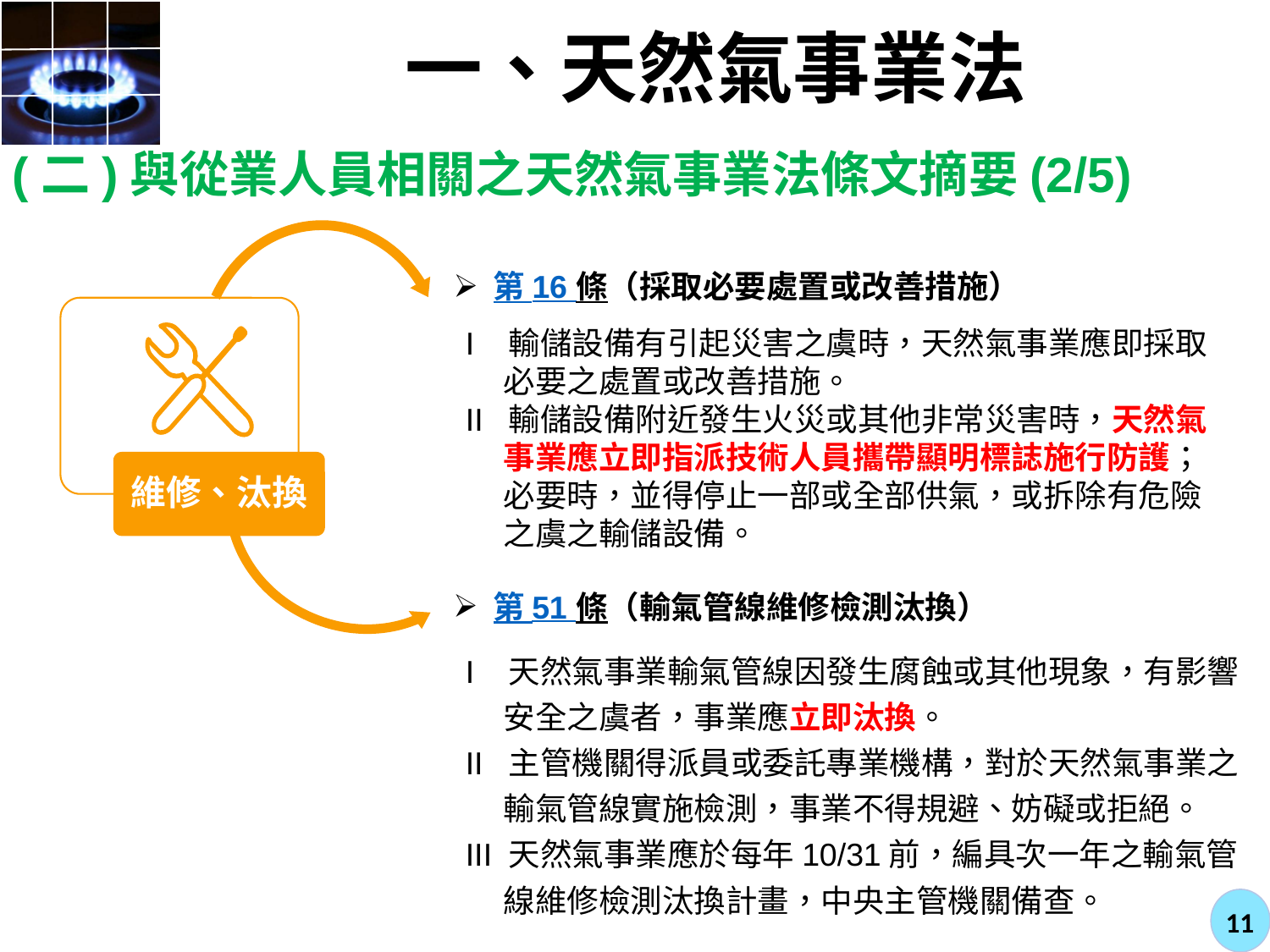

# 一、天然氣事業法
(二)與從業人員相關之天然氣事業法條文摘要(2/5)

第 16 條（採取必要處置或改善措施）
I   輸儲設備有引起災害之虞時，天然氣事業應即採取必要之處置或改善措施。
II  輸儲設備附近發生火災或其他非常災害時，天然氣事業應立即指派技術人員攜帶顯明標誌施行防護；必要時，並得停止一部或全部供氣，或拆除有危險之虞之輸儲設備。

維修、汰換
第 51 條（輸氣管線維修檢測汰換）
I   天然氣事業輸氣管線因發生腐蝕或其他現象，有影響安全之虞者，事業應立即汰換。
II  主管機關得派員或委託專業機構，對於天然氣事業之輸氣管線實施檢測，事業不得規避、妨礙或拒絕。
III 天然氣事業應於每年10/31前，編具次一年之輸氣管線維修檢測汰換計畫，中央主管機關備查。
11